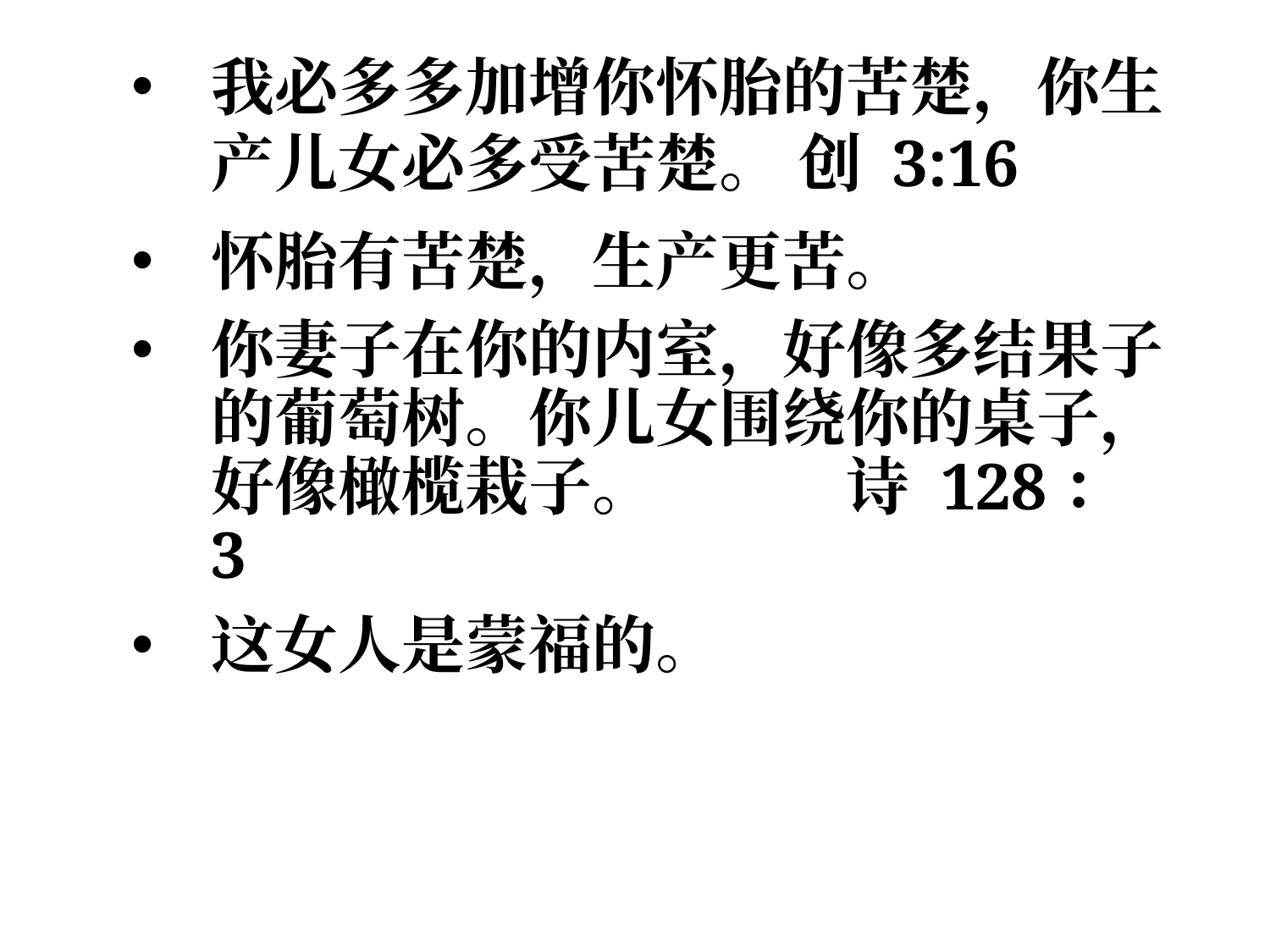

我必多多加增你怀胎的苦楚，你生产儿女必多受苦楚。 创 3:16
怀胎有苦楚，生产更苦。
你妻子在你的内室，好像多结果子的葡萄树。你儿女围绕你的桌子，好像橄榄栽子。		诗 128：3
这女人是蒙福的。